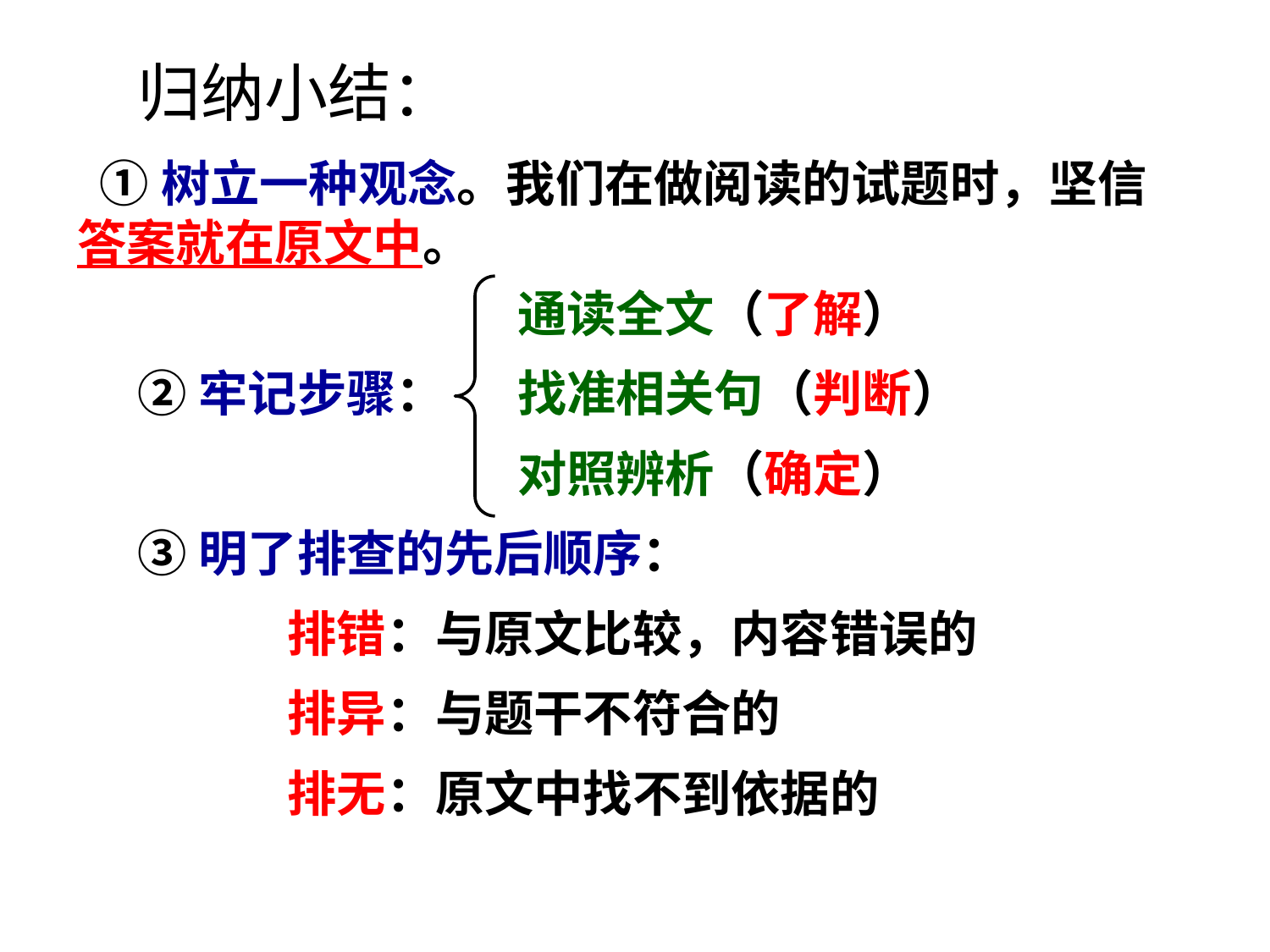

归纳小结：
  ①树立一种观念。我们在做阅读的试题时，坚信答案就在原文中。

通读全文（了解）
②牢记步骤：
找准相关句（判断）
对照辨析（确定）
③明了排查的先后顺序：
排错：与原文比较，内容错误的
排异：与题干不符合的
排无：原文中找不到依据的